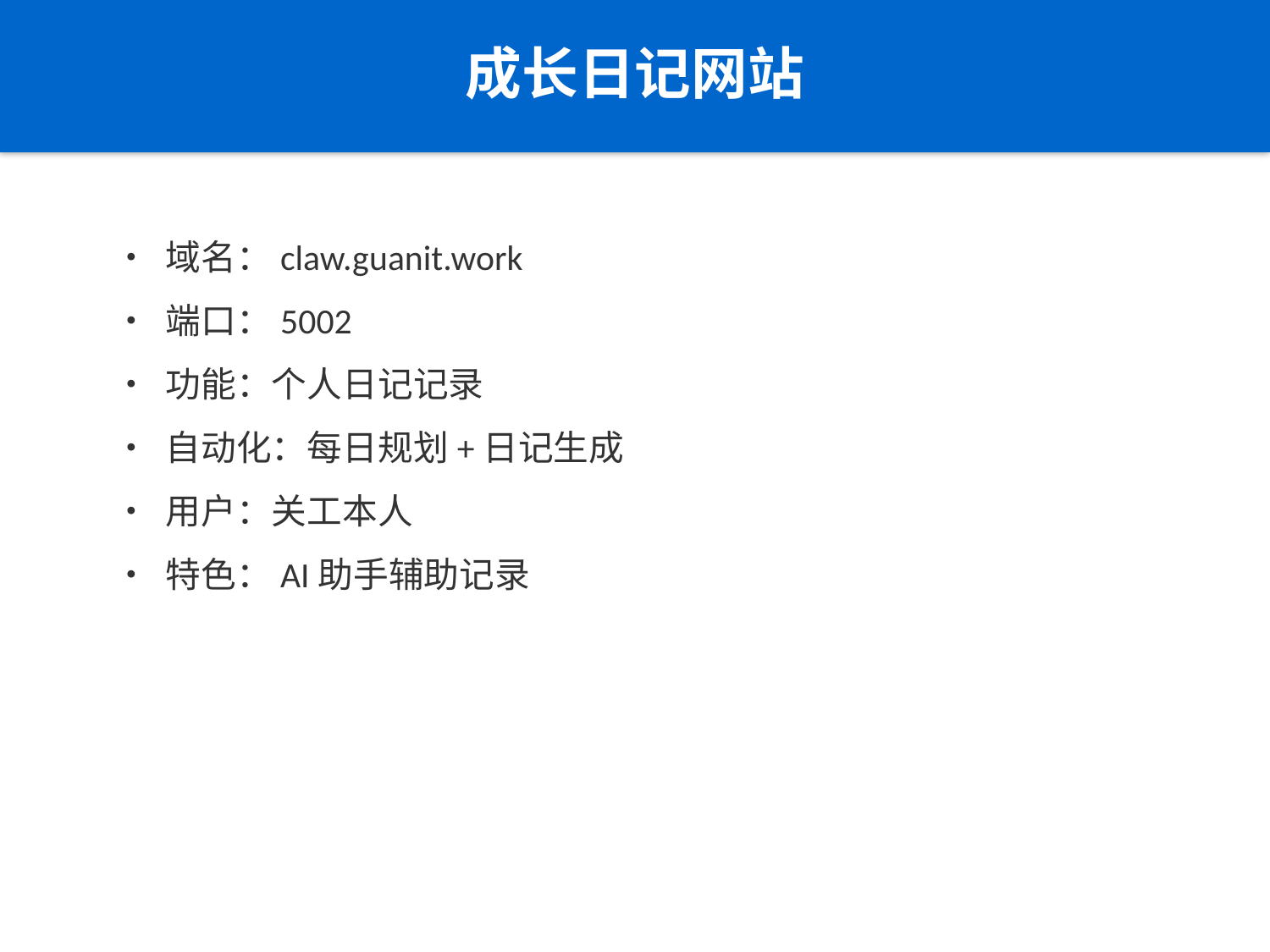

成长日记网站
• 域名：claw.guanit.work
• 端口：5002
• 功能：个人日记记录
• 自动化：每日规划+日记生成
• 用户：关工本人
• 特色：AI助手辅助记录